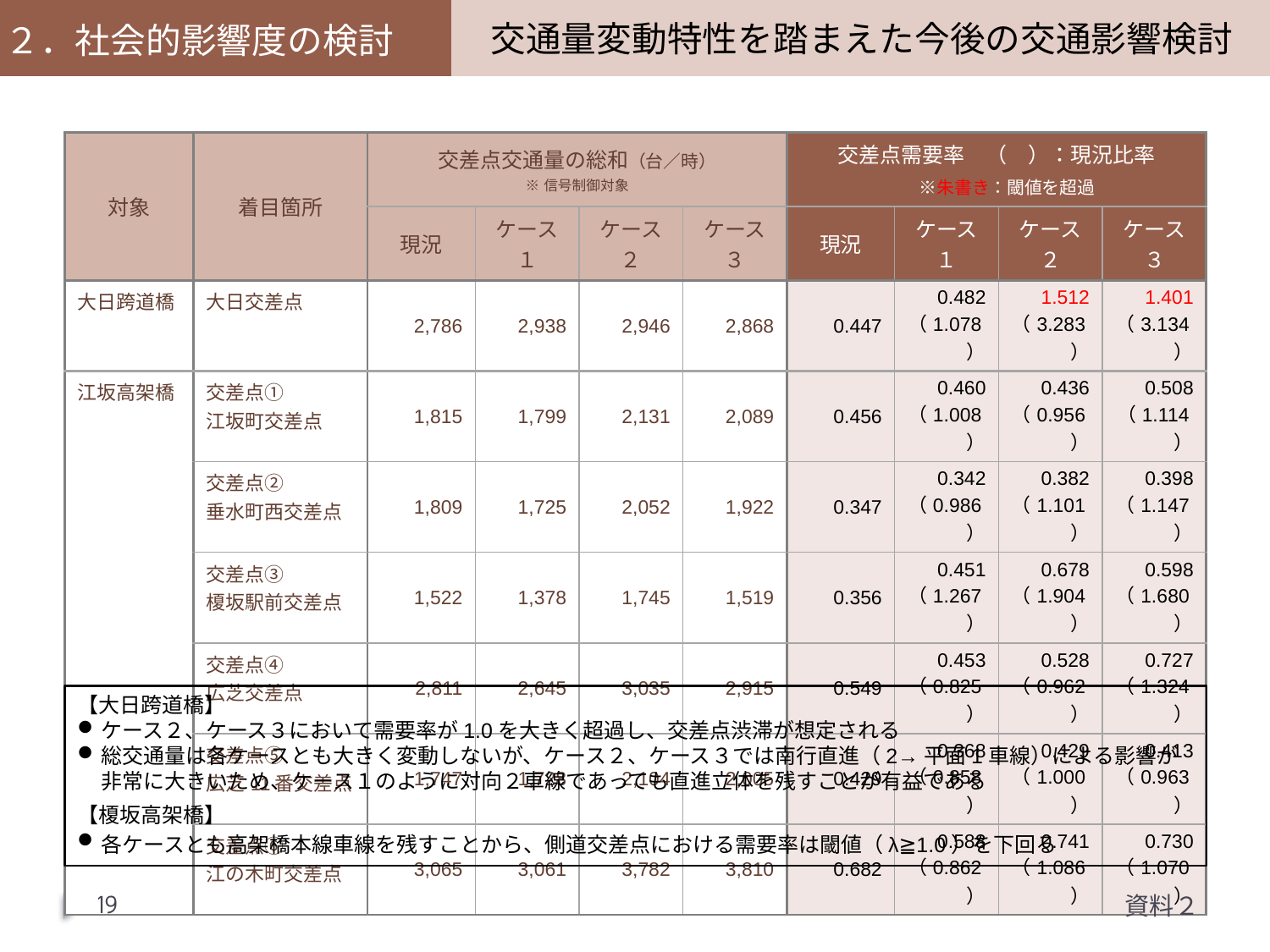

交通量変動特性を踏まえた今後の交通影響検討

２．社会的影響度の検討
（３）評価値算定結果（交通需要率）
| 対象 | 着目箇所 | 交差点交通量の総和（台／時） ※信号制御対象 |  |  |  | 交差点需要率　（　）：現況比率 　※朱書き：閾値を超過 |  |  |  |
| --- | --- | --- | --- | --- | --- | --- | --- | --- | --- |
|  |  | 現況 | ケース１ | ケース２ | ケース３ | 現況 | ケース１ | ケース２ | ケース３ |
| 大日跨道橋 | 大日交差点 | 2,786 | 2,938 | 2,946 | 2,868 | 0.447 | 0.482 （1.078） | 1.512 （3.283） | 1.401 （3.134） |
| 江坂高架橋 | 交差点① 江坂町交差点 | 1,815 | 1,799 | 2,131 | 2,089 | 0.456 | 0.460 （1.008） | 0.436 （0.956） | 0.508 （1.114） |
|  | 交差点② 垂水町西交差点 | 1,809 | 1,725 | 2,052 | 1,922 | 0.347 | 0.342 （0.986） | 0.382 （1.101） | 0.398 （1.147） |
|  | 交差点③ 榎坂駅前交差点 | 1,522 | 1,378 | 1,745 | 1,519 | 0.356 | 0.451 （1.267） | 0.678 （1.904） | 0.598 （1.680） |
|  | 交差点④ 広芝交差点 | 2,811 | 2,645 | 3,035 | 2,915 | 0.549 | 0.453 （0.825） | 0.528 （0.962） | 0.727 （1.324） |
|  | 交差点⑤ 広芝11番交差点 | 1,747 | 1,728 | 2,104 | 2,005 | 0.429 | 0.368 （0.858） | 0.429 （1.000） | 0.413 （0.963） |
|  | 交差点⑥ 江の木町交差点 | 3,065 | 3,061 | 3,782 | 3,810 | 0.682 | 0.588 （0.862） | 0.741 （1.086） | 0.730 （1.070） |
【大日跨道橋】
ケース２、ケース３において需要率が1.0を大きく超過し、交差点渋滞が想定される
総交通量は各ケースとも大きく変動しないが、ケース２、ケース３では南行直進（2→平面1車線）による影響が非常に大きいため、ケース１のように対向２車線であっても直進立体を残すことが有益である

【榎坂高架橋】
各ケースとも高架橋本線車線を残すことから、側道交差点における需要率は閾値（λ≧1.0）を下回る
19
資料２